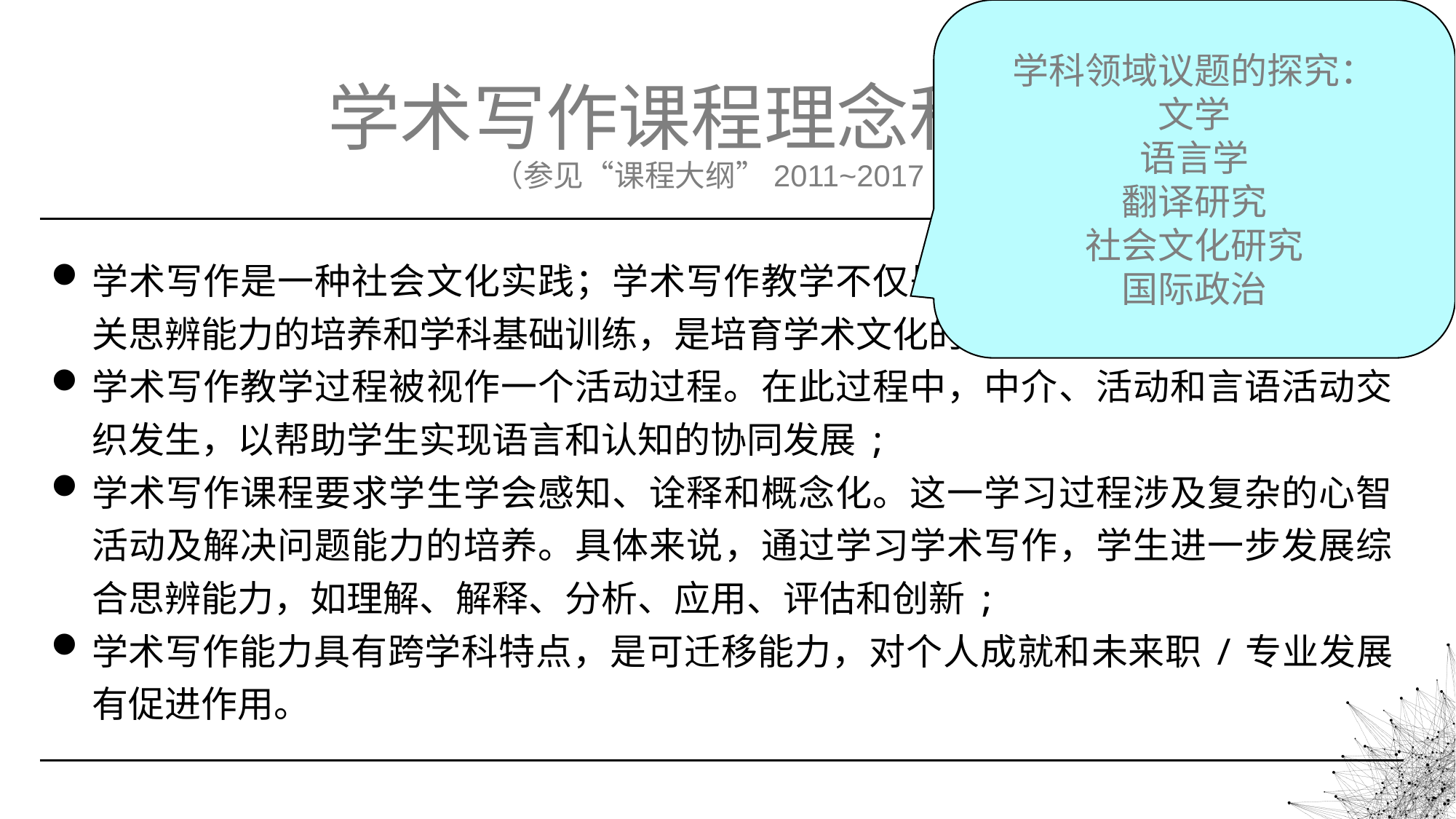

学科领域议题的探究：
文学
语言学
翻译研究
社会文化研究
国际政治

# 学术写作课程理念和目标 （参见“课程大纲”2011~2017）
| 学术写作是一种社会文化实践；学术写作教学不仅是学术写作技巧的训练，更事关思辨能力的培养和学科基础训练，是培育学术文化的过程; 学术写作教学过程被视作一个活动过程。在此过程中，中介、活动和言语活动交织发生，以帮助学生实现语言和认知的协同发展; 学术写作课程要求学生学会感知、诠释和概念化。这一学习过程涉及复杂的心智活动及解决问题能力的培养。具体来说，通过学习学术写作，学生进一步发展综合思辨能力，如理解、解释、分析、应用、评估和创新; 学术写作能力具有跨学科特点，是可迁移能力，对个人成就和未来职/专业发展有促进作用。 |
| --- |